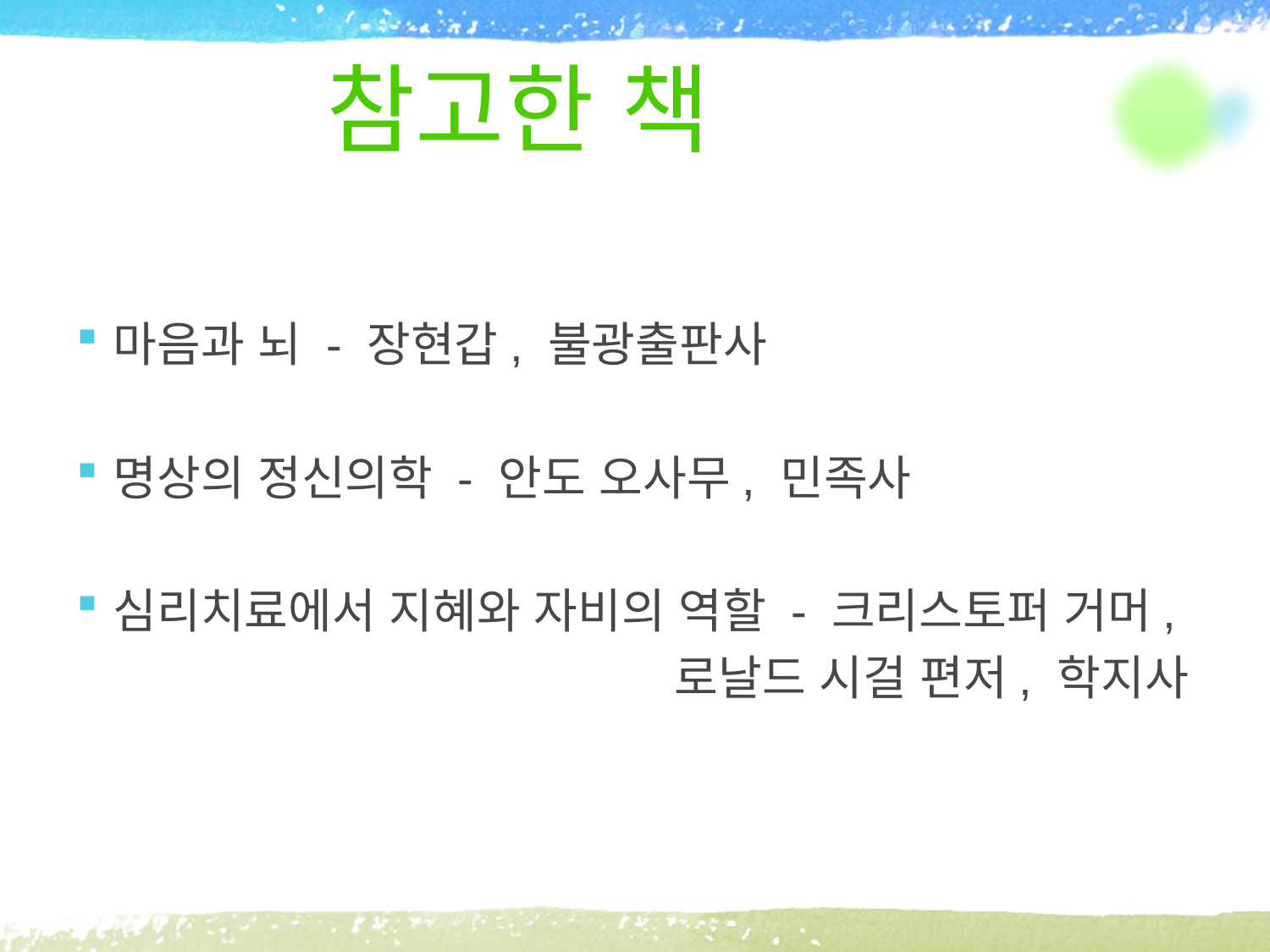

# 참고한 책

마음과 뇌 - 장현갑, 불광출판사

명상의 정신의학 - 안도 오사무, 민족사

심리치료에서 지혜와 자비의 역할 - 크리스토퍼 거머,
                                            로날드 시걸 편저, 학지사